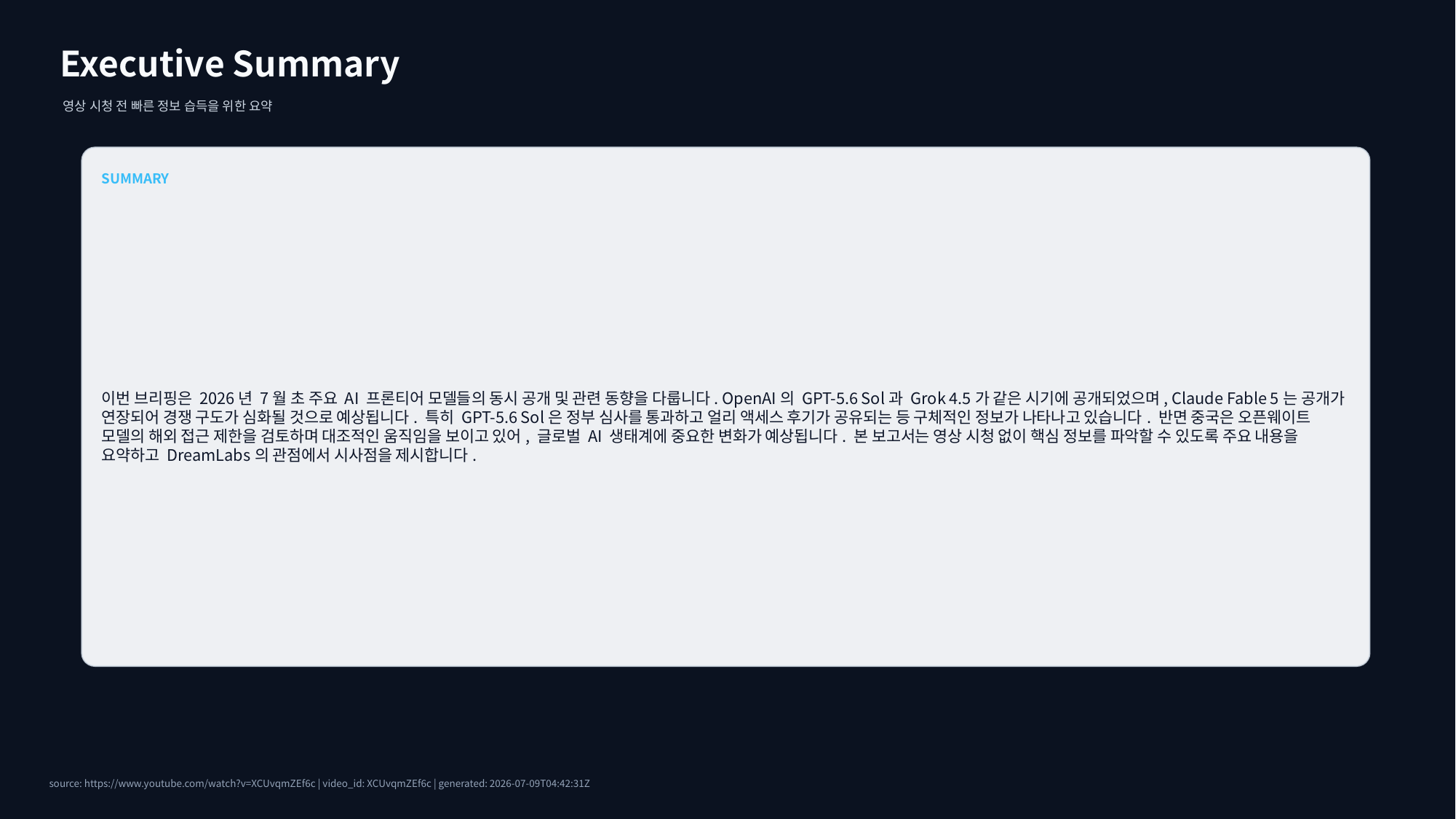

Executive Summary
영상 시청 전 빠른 정보 습득을 위한 요약

SUMMARY
이번 브리핑은 2026년 7월 초 주요 AI 프론티어 모델들의 동시 공개 및 관련 동향을 다룹니다. OpenAI의 GPT-5.6 Sol과 Grok 4.5가 같은 시기에 공개되었으며, Claude Fable 5는 공개가 연장되어 경쟁 구도가 심화될 것으로 예상됩니다. 특히 GPT-5.6 Sol은 정부 심사를 통과하고 얼리 액세스 후기가 공유되는 등 구체적인 정보가 나타나고 있습니다. 반면 중국은 오픈웨이트 모델의 해외 접근 제한을 검토하며 대조적인 움직임을 보이고 있어, 글로벌 AI 생태계에 중요한 변화가 예상됩니다. 본 보고서는 영상 시청 없이 핵심 정보를 파악할 수 있도록 주요 내용을 요약하고 DreamLabs의 관점에서 시사점을 제시합니다.
source: https://www.youtube.com/watch?v=XCUvqmZEf6c | video_id: XCUvqmZEf6c | generated: 2026-07-09T04:42:31Z